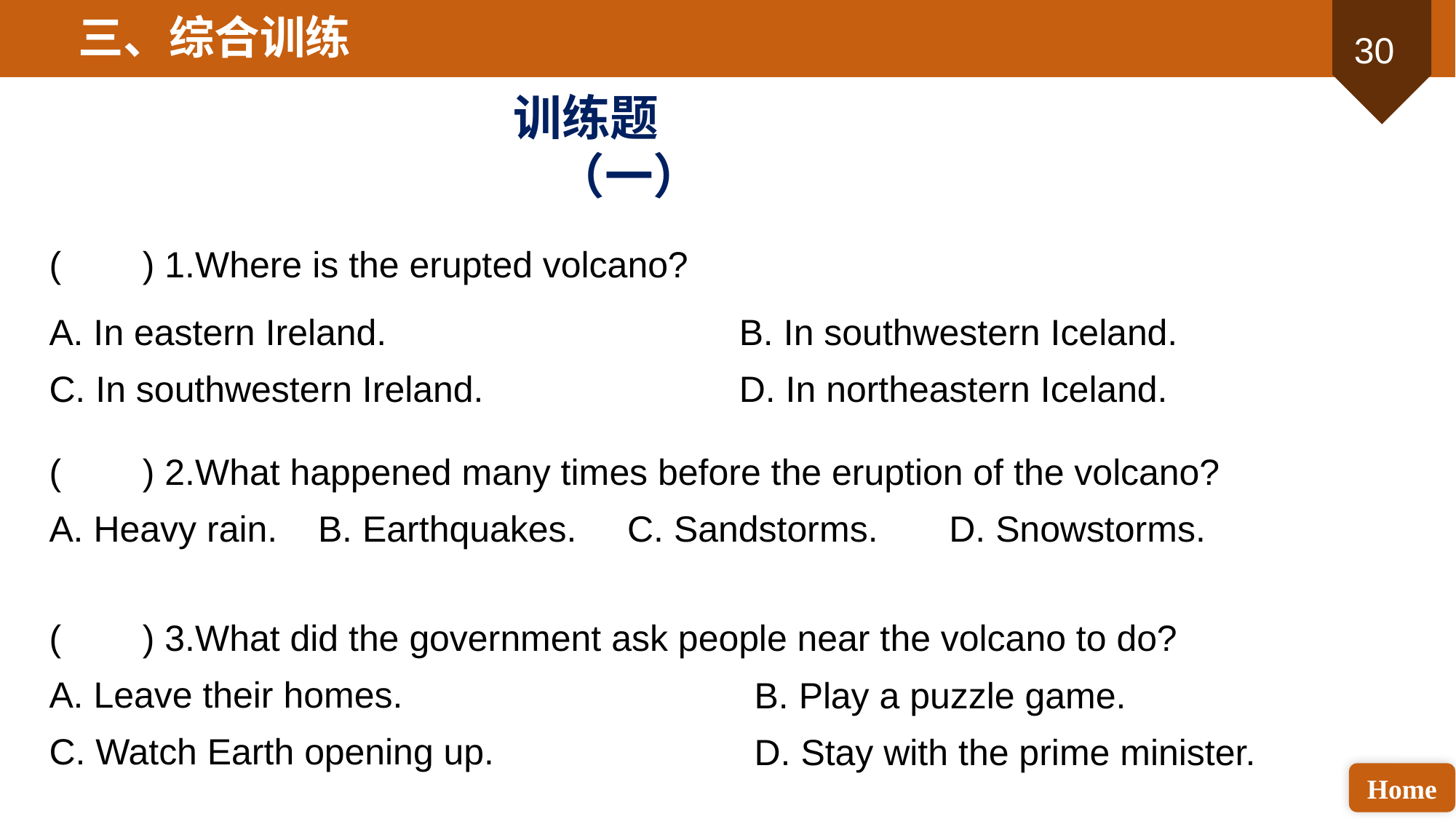

三、综合训练
训练题（一）
(        ) 1.Where is the erupted volcano?
A. In eastern Ireland.
C. In southwestern Ireland.
B. In southwestern Iceland.
D. In northeastern Iceland.
(        ) 2.What happened many times before the eruption of the volcano?
A. Heavy rain.    B. Earthquakes.     C. Sandstorms.       D. Snowstorms.
(        ) 3.What did the government ask people near the volcano to do?
A. Leave their homes.
C. Watch Earth opening up.
B. Play a puzzle game.
D. Stay with the prime minister.